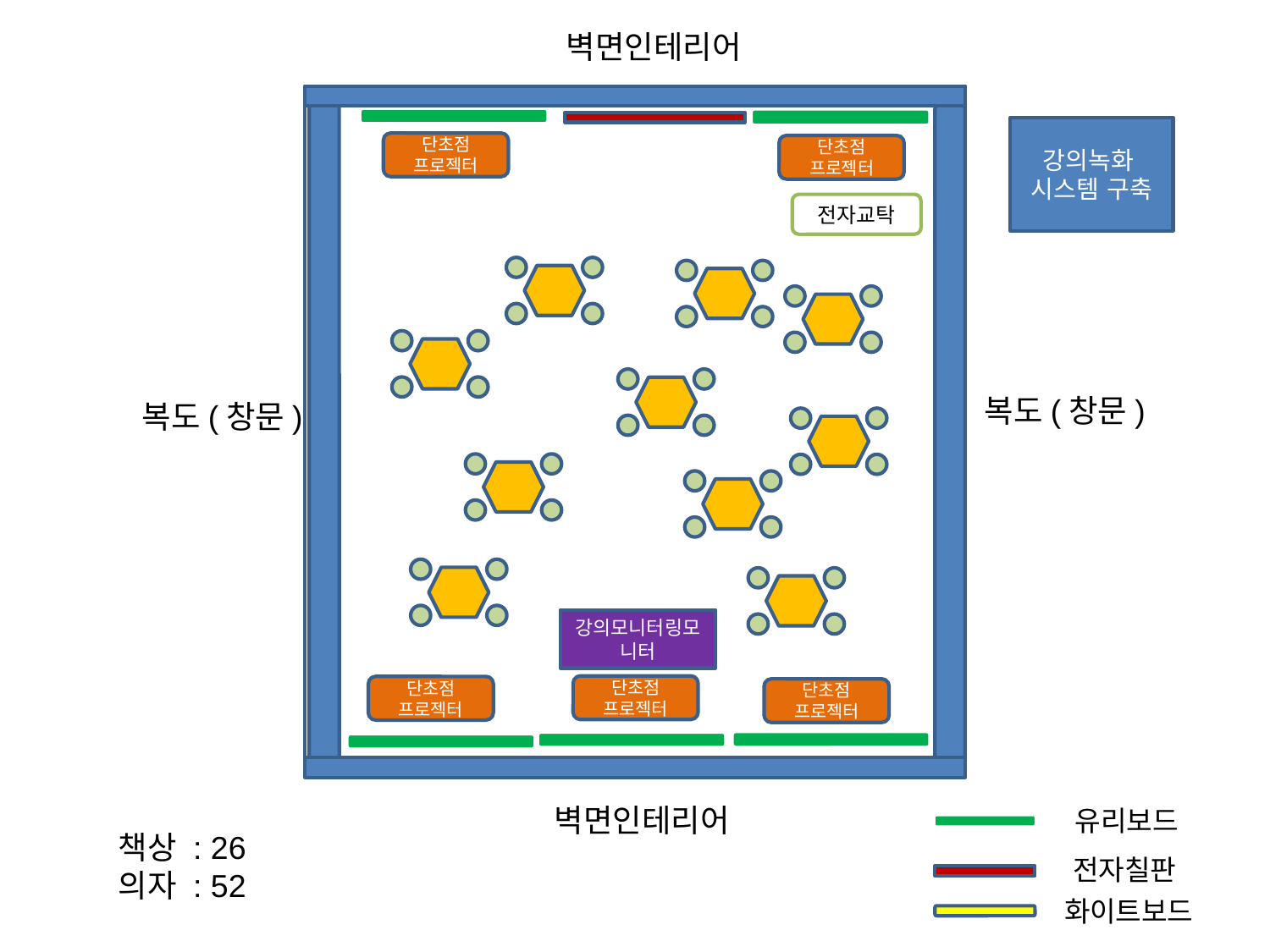

벽면인테리어

강의녹화
시스템 구축
단초점
프로젝터
단초점
프로젝터
전자교탁

복도(창문)
복도(창문)

강의모니터링모니터
단초점
프로젝터
단초점
프로젝터
단초점
프로젝터

 유리보드
벽면인테리어

책상 : 26
의자 : 52
전자칠판

화이트보드